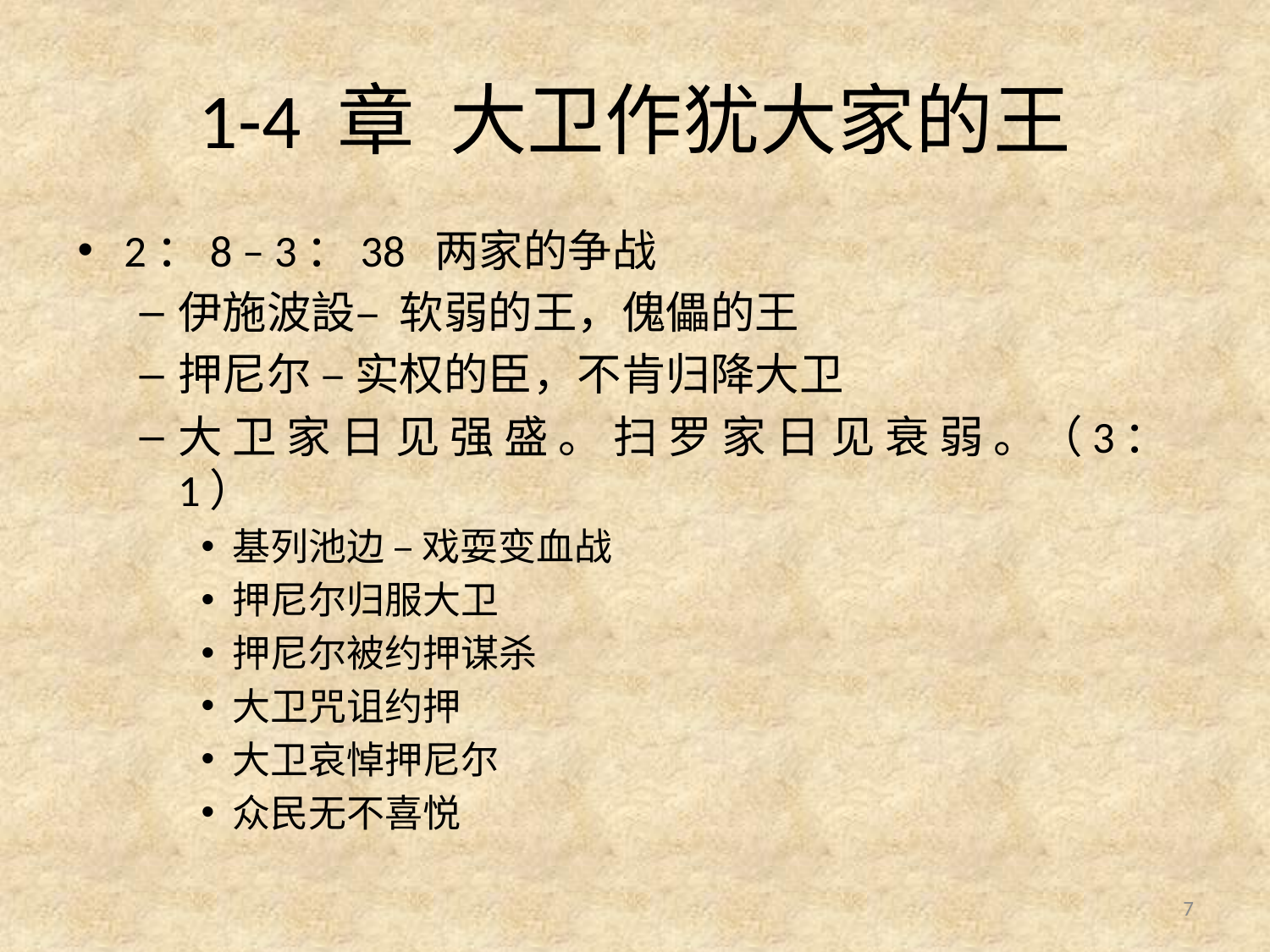

# 1-4 章  大卫作犹大家的王
2：8 – 3：38  两家的争战
伊施波設–  软弱的王，傀儡的王
押尼尔 – 实权的臣，不肯归降大卫
大 卫 家 日 见 强 盛 。 扫 罗 家 日 见 衰 弱 。（3：1）
基列池边 – 戏耍变血战
押尼尔归服大卫
押尼尔被约押谋杀
大卫咒诅约押
大卫哀悼押尼尔
众民无不喜悦
7